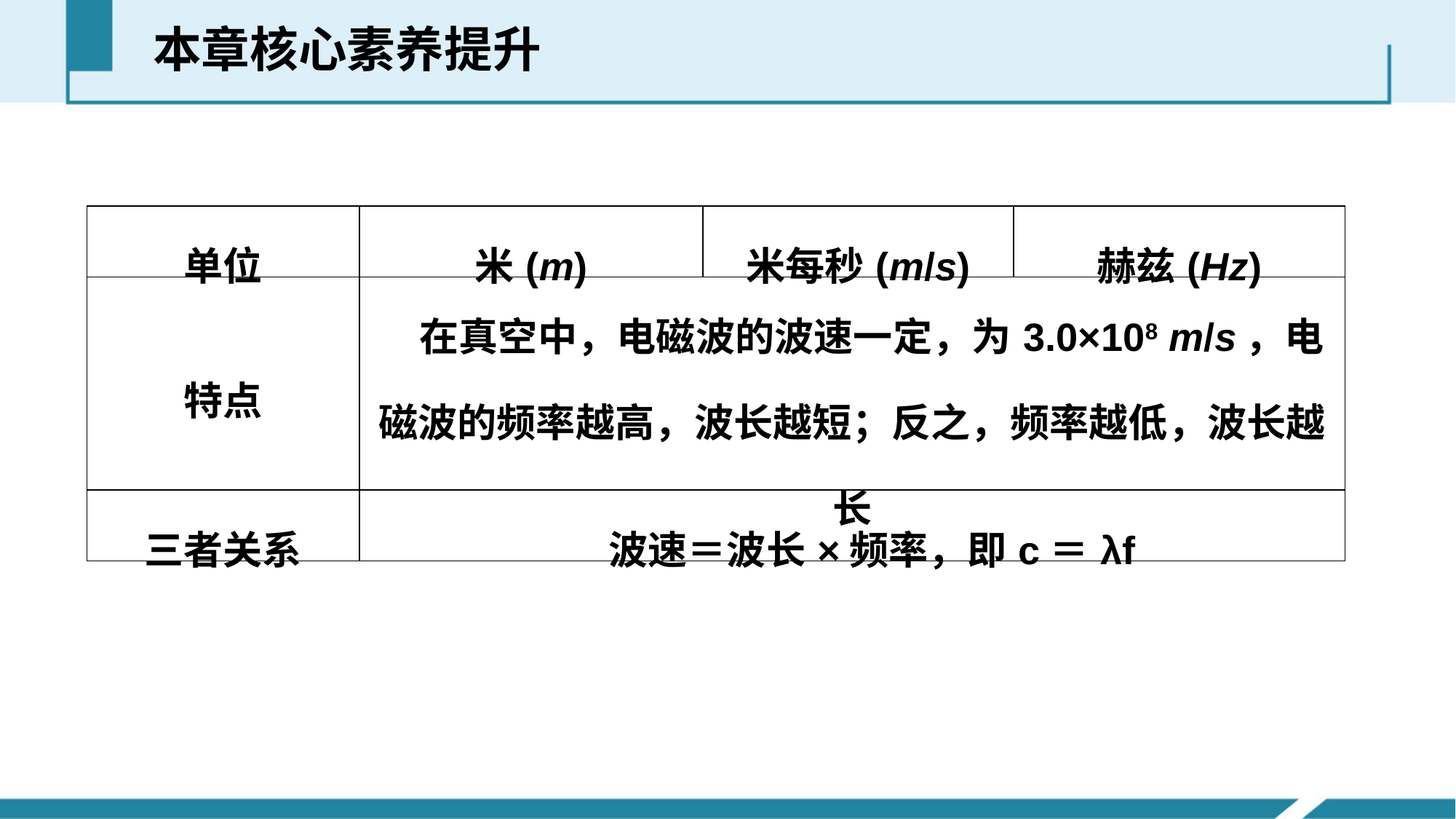

本章核心素养提升
| 单位 | 米(m) | 米每秒(m/s) | 赫兹(Hz) |
| --- | --- | --- | --- |
| 特点 | 在真空中，电磁波的波速一定，为3.0×108 m/s，电磁波的频率越高，波长越短；反之，频率越低，波长越长 |  |  |
| 三者关系 | 波速＝波长×频率，即c＝λf |  |  |